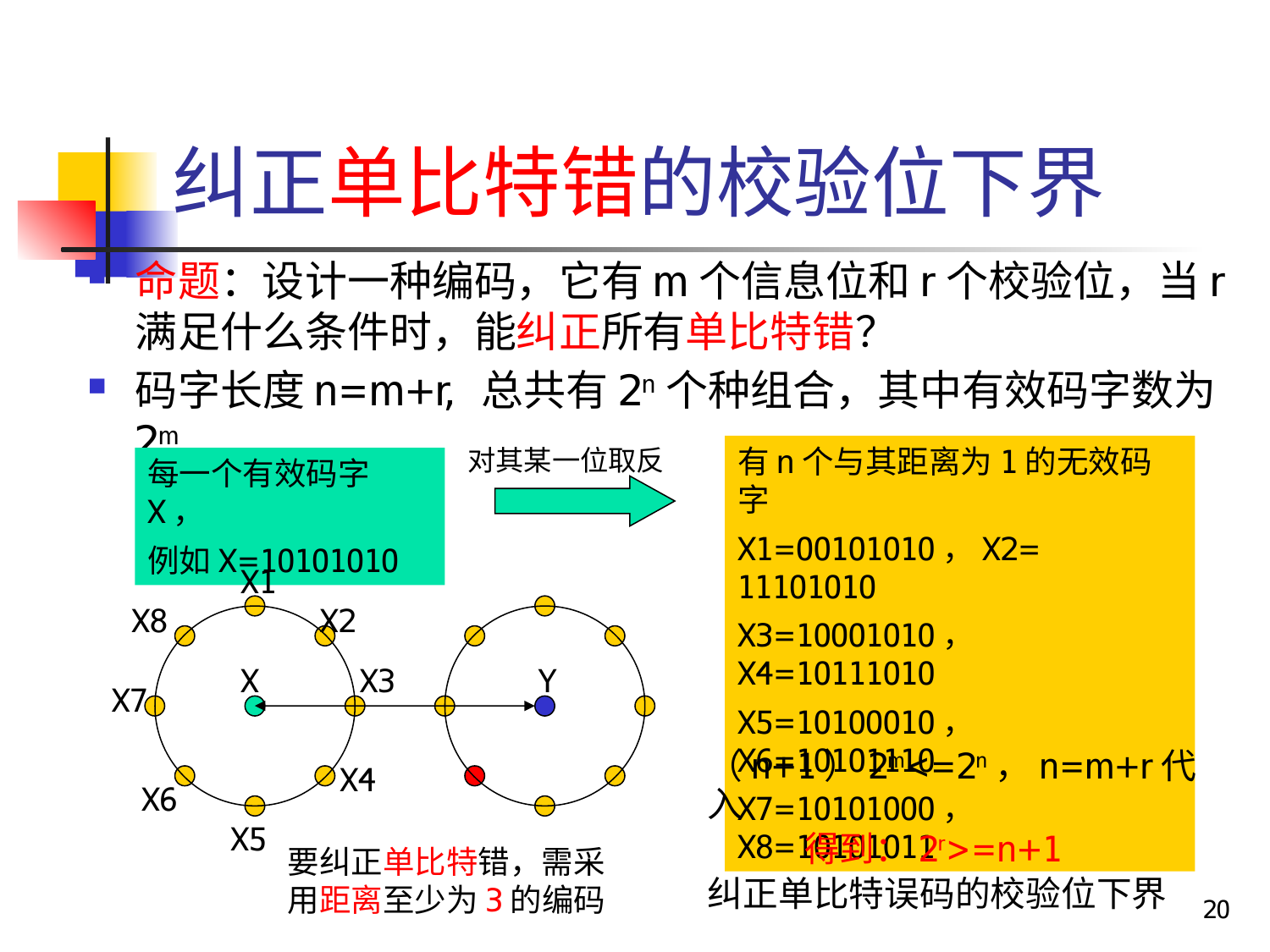

# 纠正单比特错的校验位下界
命题：设计一种编码，它有m个信息位和r个校验位，当r满足什么条件时，能纠正所有单比特错？
码字长度n=m+r, 总共有2n个种组合，其中有效码字数为2m

有n个与其距离为1的无效码字
X1=00101010，X2= 11101010
X3=10001010， X4=10111010
X5=10100010， X6=10101110
X7=10101000， X8=10101011
对其某一位取反
每一个有效码字X，
例如X=10101010

X1
X8
X2

X
X3
Y
X7

（n+1）2m<=2n，n=m+r代入
得到：2r>=n+1
纠正单比特误码的校验位下界
X4

X6

X5
要纠正单比特错，需采用距离至少为3的编码
20